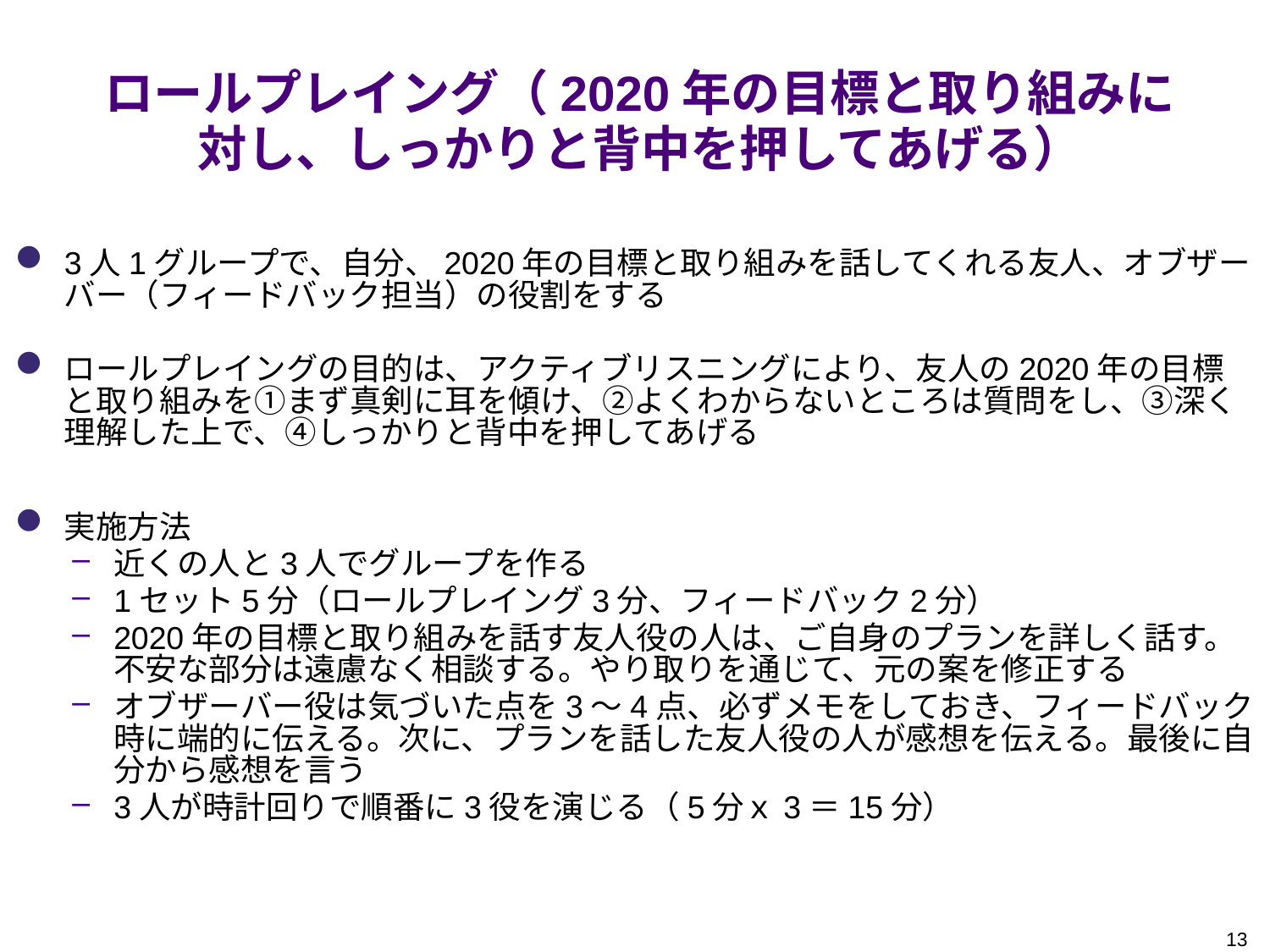

# ロールプレイング（2020年の目標と取り組みに対し、しっかりと背中を押してあげる）
3人1グループで、自分、2020年の目標と取り組みを話してくれる友人、オブザーバー（フィードバック担当）の役割をする

ロールプレイングの目的は、アクティブリスニングにより、友人の2020年の目標と取り組みを①まず真剣に耳を傾け、②よくわからないところは質問をし、③深く理解した上で、④しっかりと背中を押してあげる

実施方法
近くの人と3人でグループを作る
1セット5分（ロールプレイング3分、フィードバック2分）
2020年の目標と取り組みを話す友人役の人は、ご自身のプランを詳しく話す。不安な部分は遠慮なく相談する。やり取りを通じて、元の案を修正する
オブザーバー役は気づいた点を3～4点、必ずメモをしておき、フィードバック時に端的に伝える。次に、プランを話した友人役の人が感想を伝える。最後に自分から感想を言う
3人が時計回りで順番に3役を演じる（5分ｘ3＝15分）
13